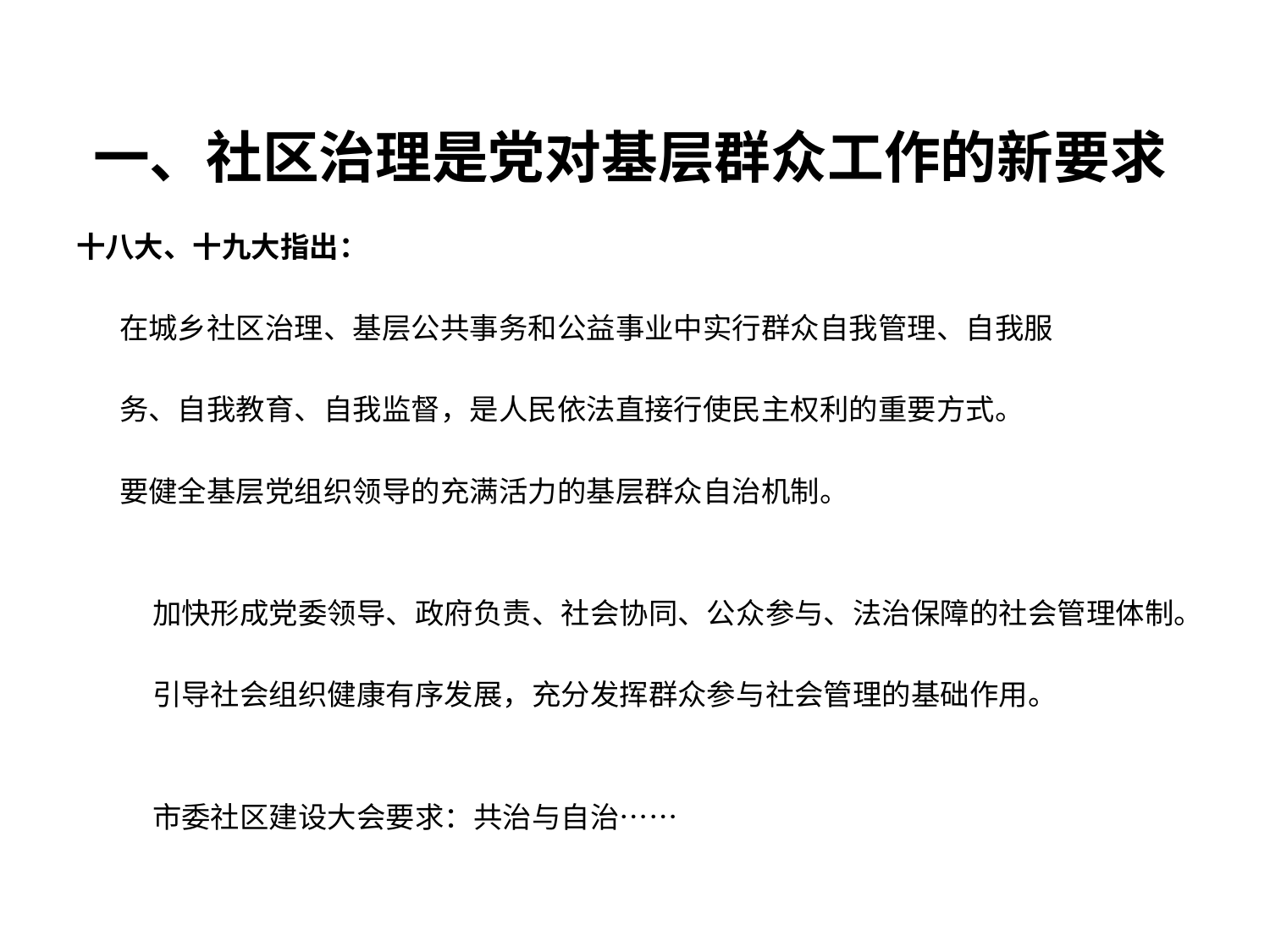

# 一、社区治理是党对基层群众工作的新要求
十八大、十九大指出：

      在城乡社区治理、基层公共事务和公益事业中实行群众自我管理、自我服

      务、自我教育、自我监督，是人民依法直接行使民主权利的重要方式。

      要健全基层党组织领导的充满活力的基层群众自治机制。

           加快形成党委领导、政府负责、社会协同、公众参与、法治保障的社会管理体制。

           引导社会组织健康有序发展，充分发挥群众参与社会管理的基础作用。

           市委社区建设大会要求：共治与自治……